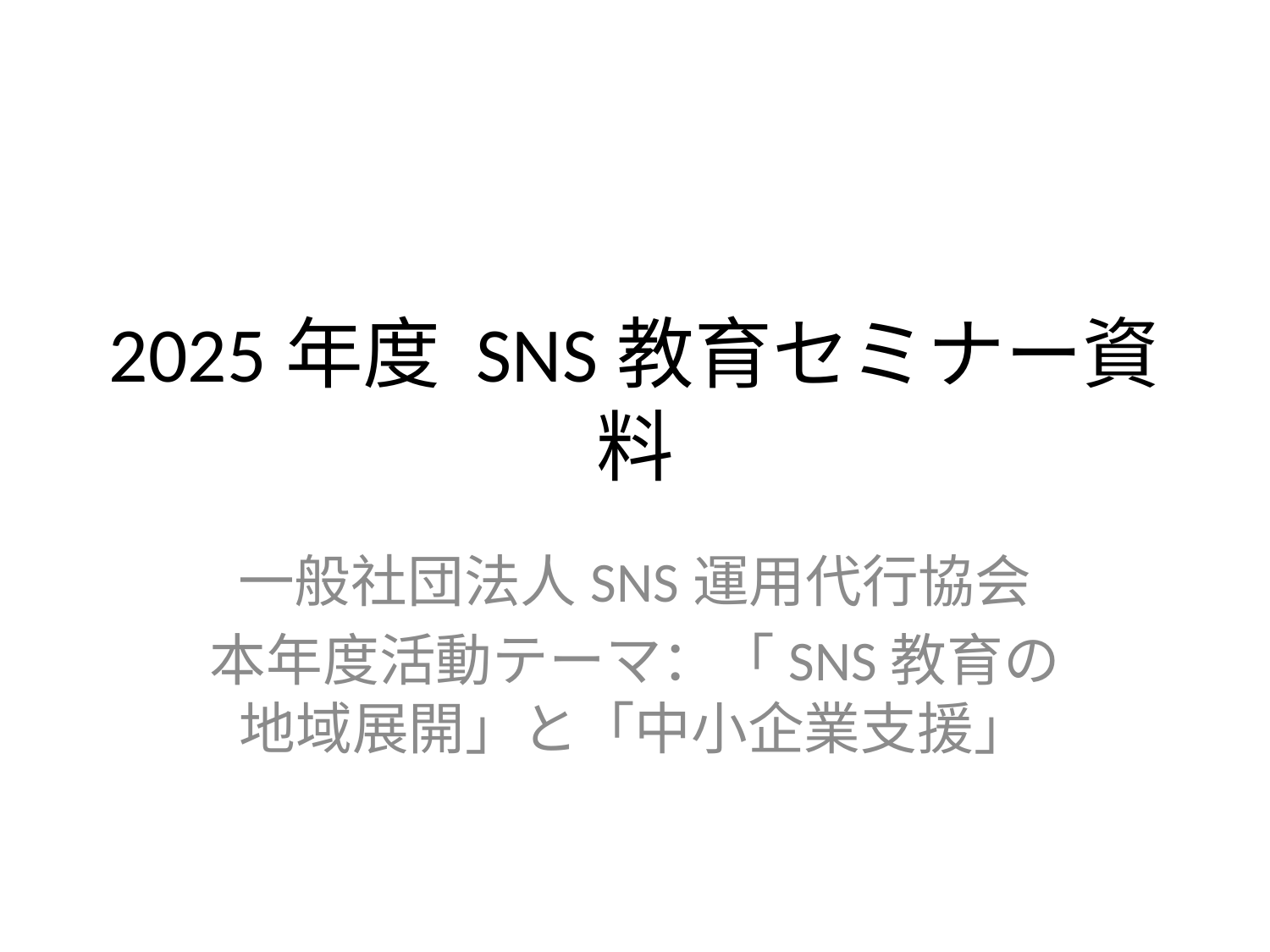

# 2025年度 SNS教育セミナー資料
一般社団法人SNS運用代行協会
本年度活動テーマ：「SNS教育の地域展開」と「中小企業支援」